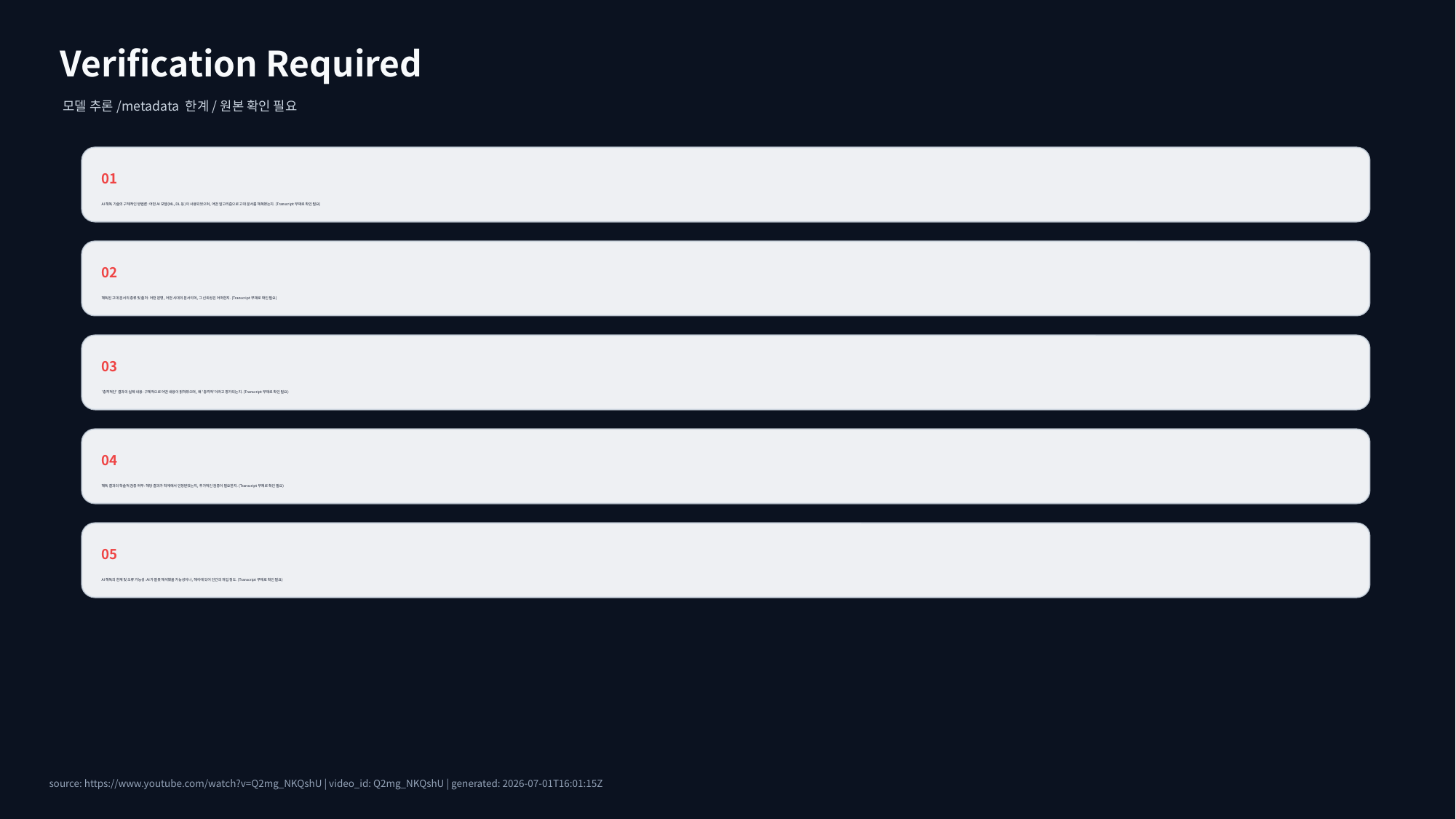

Verification Required
모델 추론/metadata 한계/원본 확인 필요

01
AI 해독 기술의 구체적인 방법론: 어떤 AI 모델(ML, DL 등)이 사용되었으며, 어떤 알고리즘으로 고대 문서를 해독했는지. (Transcript 부재로 확인 필요)

02
해독된 고대 문서의 종류 및 출처: 어떤 문명, 어떤 시대의 문서이며, 그 신뢰성은 어떠한지. (Transcript 부재로 확인 필요)

03
'충격적인' 결과의 실제 내용: 구체적으로 어떤 내용이 밝혀졌으며, 왜 '충격적'이라고 평가되는지. (Transcript 부재로 확인 필요)

04
해독 결과의 학술적 검증 여부: 해당 결과가 학계에서 인정받았는지, 추가적인 검증이 필요한지. (Transcript 부재로 확인 필요)

05
AI 해독의 한계 및 오류 가능성: AI가 잘못 해석했을 가능성이나, 해석에 있어 인간의 개입 정도. (Transcript 부재로 확인 필요)
source: https://www.youtube.com/watch?v=Q2mg_NKQshU | video_id: Q2mg_NKQshU | generated: 2026-07-01T16:01:15Z